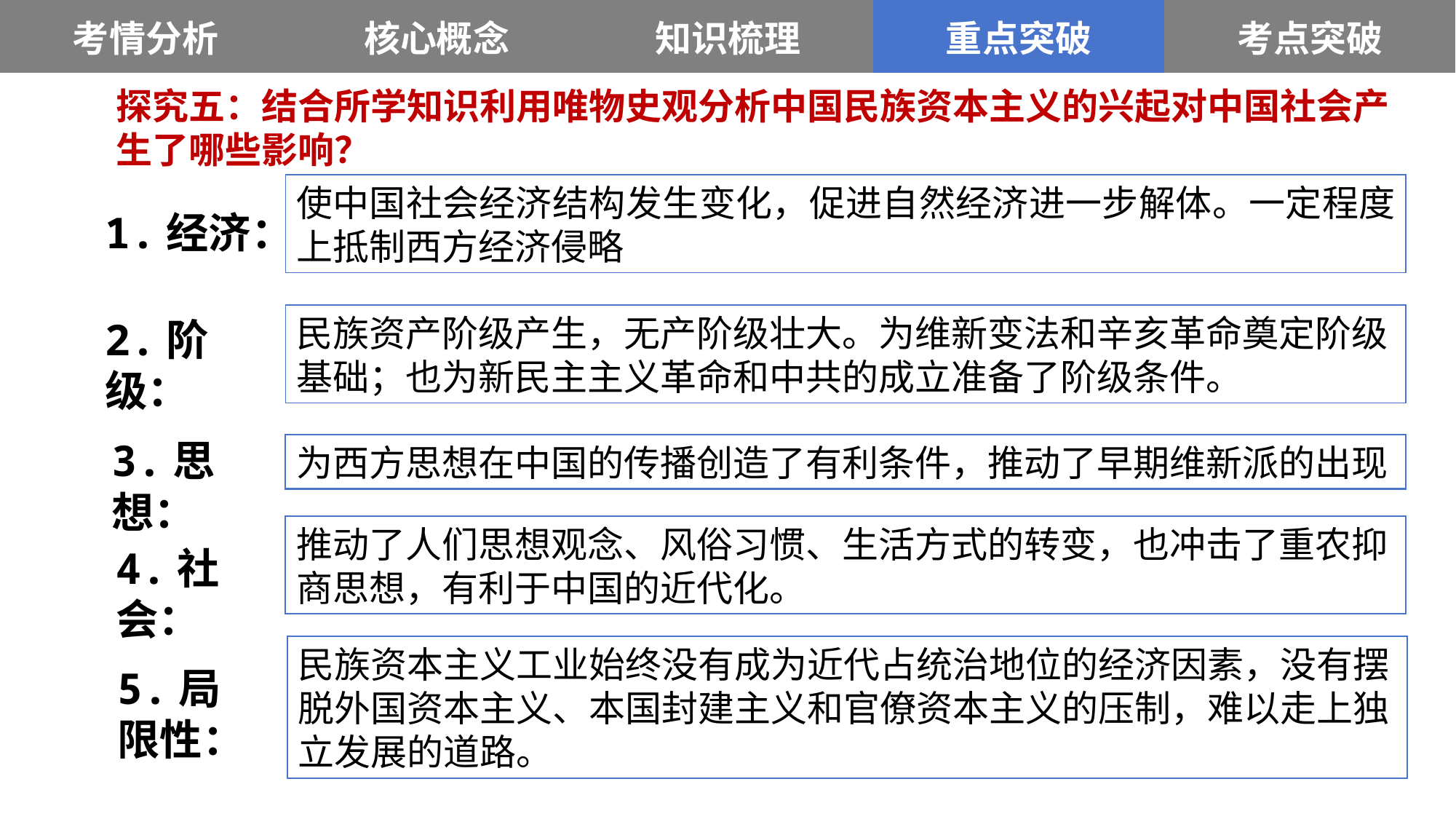

| 考情分析 | 核心概念 | 知识梳理 | 重点突破 | 考点突破 |
| --- | --- | --- | --- | --- |
探究五：结合所学知识利用唯物史观分析中国民族资本主义的兴起对中国社会产生了哪些影响？

使中国社会经济结构发生变化，促进自然经济进一步解体。一定程度上抵制西方经济侵略
1.经济：
民族资产阶级产生，无产阶级壮大。为维新变法和辛亥革命奠定阶级基础；也为新民主主义革命和中共的成立准备了阶级条件。
2.阶级：
3.思想：
为西方思想在中国的传播创造了有利条件，推动了早期维新派的出现
推动了人们思想观念、风俗习惯、生活方式的转变，也冲击了重农抑商思想，有利于中国的近代化。
4.社会：
民族资本主义工业始终没有成为近代占统治地位的经济因素，没有摆脱外国资本主义、本国封建主义和官僚资本主义的压制，难以走上独立发展的道路。
5.局限性：